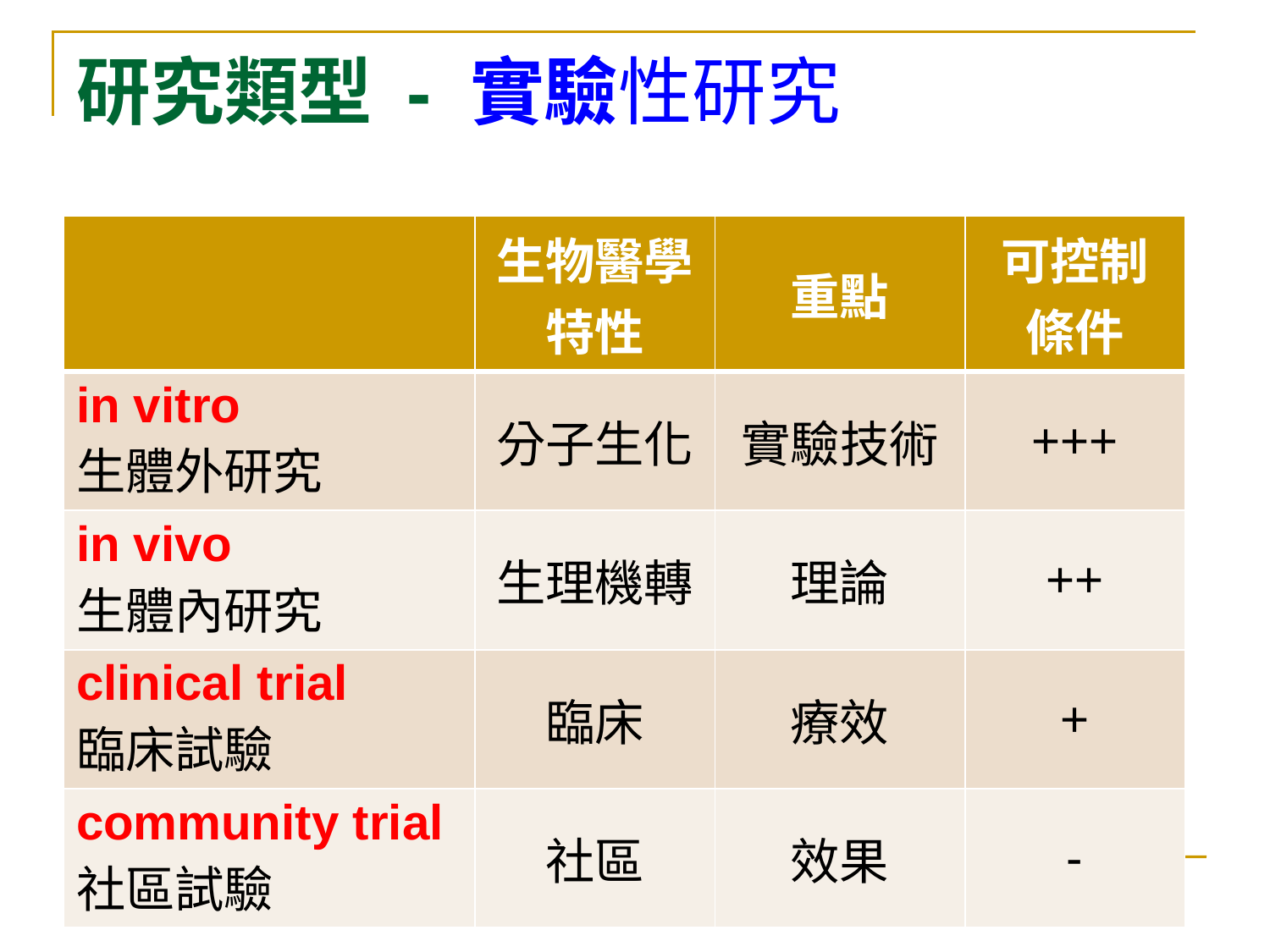

# 研究類型 - 實驗性研究
|  | 生物醫學特性 | 重點 | 可控制條件 |
| --- | --- | --- | --- |
| in vitro 生體外研究 | 分子生化 | 實驗技術 | +++ |
| in vivo 生體內研究 | 生理機轉 | 理論 | ++ |
| clinical trial 臨床試驗 | 臨床 | 療效 | + |
| community trial 社區試驗 | 社區 | 效果 | - |